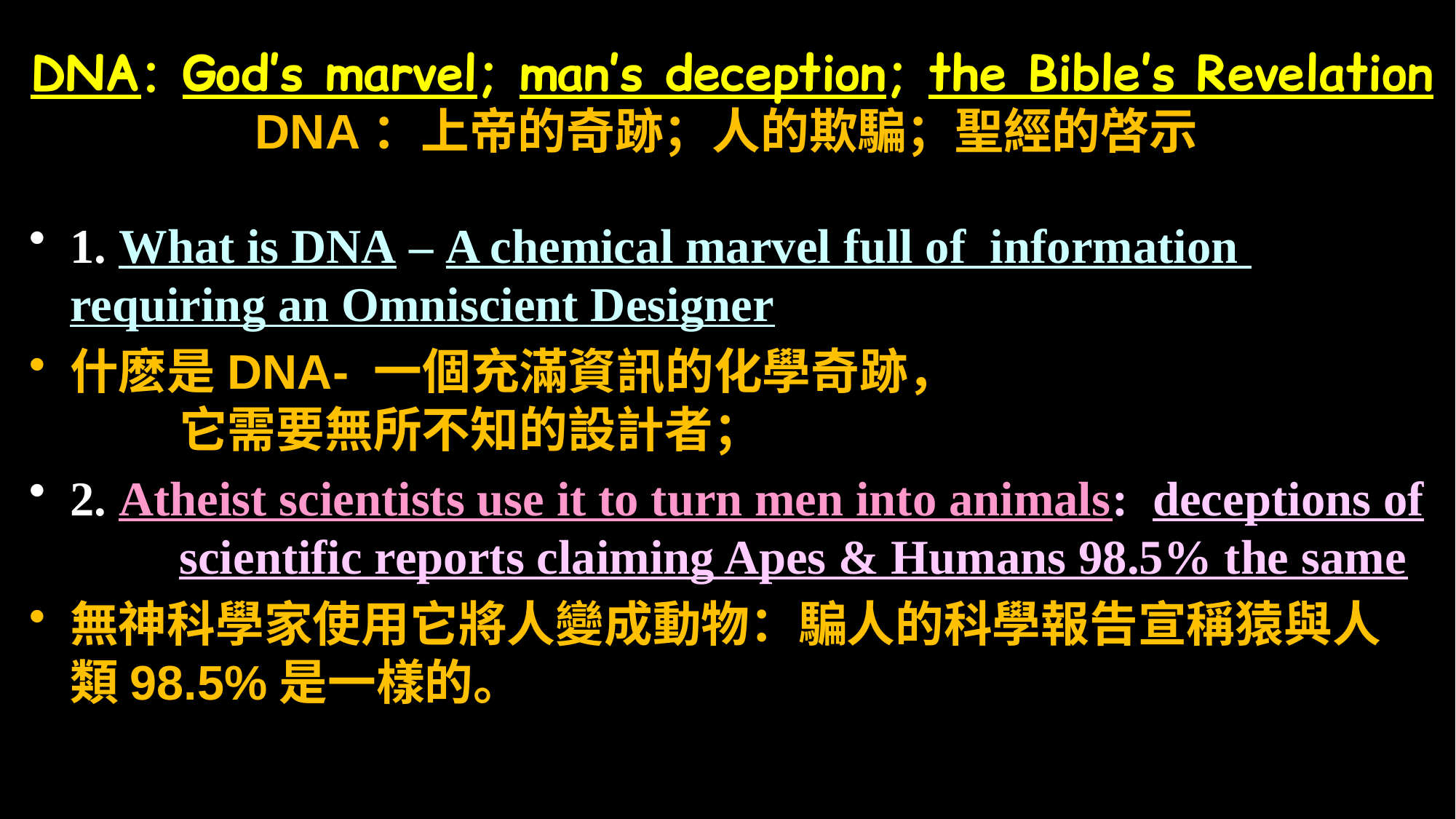

# DNA: God’s marvel; man’s deception; the Bible’s Revelation DNA：上帝的奇跡；人的欺騙；聖經的啓示
1. What is DNA – A chemical marvel full of  information 	requiring an Omniscient Designer
什麽是DNA- 一個充滿資訊的化學奇跡，					它需要無所不知的設計者；
2. Atheist scientists use it to turn men into animals:  deceptions of  	scientific reports claiming Apes & Humans 98.5% the same
無神科學家使用它將人變成動物：騙人的科學報告宣稱猿與人類98.5%是一樣的。